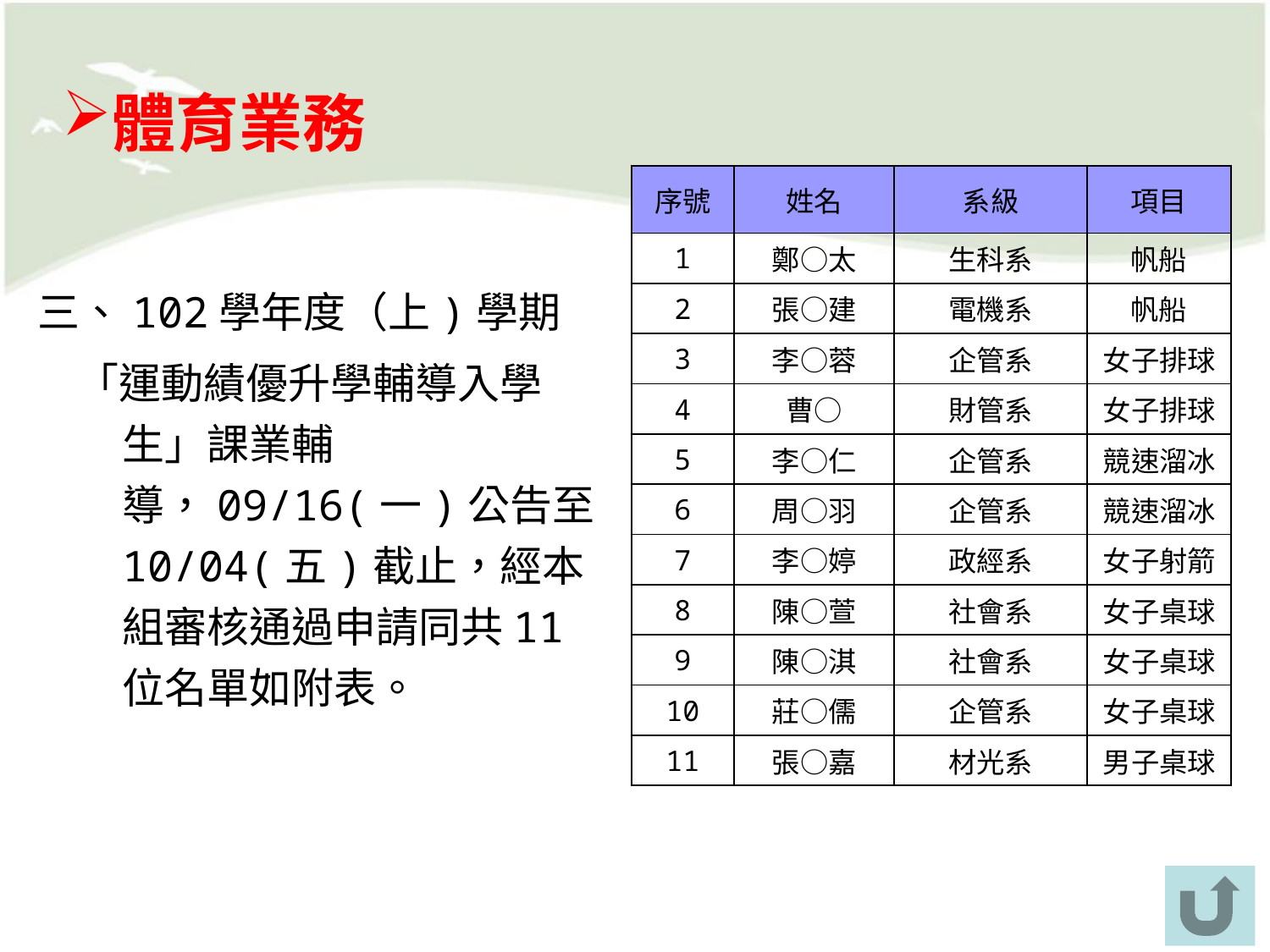

體育業務

三、102學年度（上)學期
   「運動績優升學輔導入學生」課業輔導，09/16(一)公告至10/04(五)截止，經本組審核通過申請同共11位名單如附表。
| 序號 | 姓名 | 系級 | 項目 |
| --- | --- | --- | --- |
| 1 | 鄭○太 | 生科系 | 帆船 |
| 2 | 張○建 | 電機系 | 帆船 |
| 3 | 李○蓉 | 企管系 | 女子排球 |
| 4 | 曹○ | 財管系 | 女子排球 |
| 5 | 李○仁 | 企管系 | 競速溜冰 |
| 6 | 周○羽 | 企管系 | 競速溜冰 |
| 7 | 李○婷 | 政經系 | 女子射箭 |
| 8 | 陳○萱 | 社會系 | 女子桌球 |
| 9 | 陳○淇 | 社會系 | 女子桌球 |
| 10 | 莊○儒 | 企管系 | 女子桌球 |
| 11 | 張○嘉 | 材光系 | 男子桌球 |